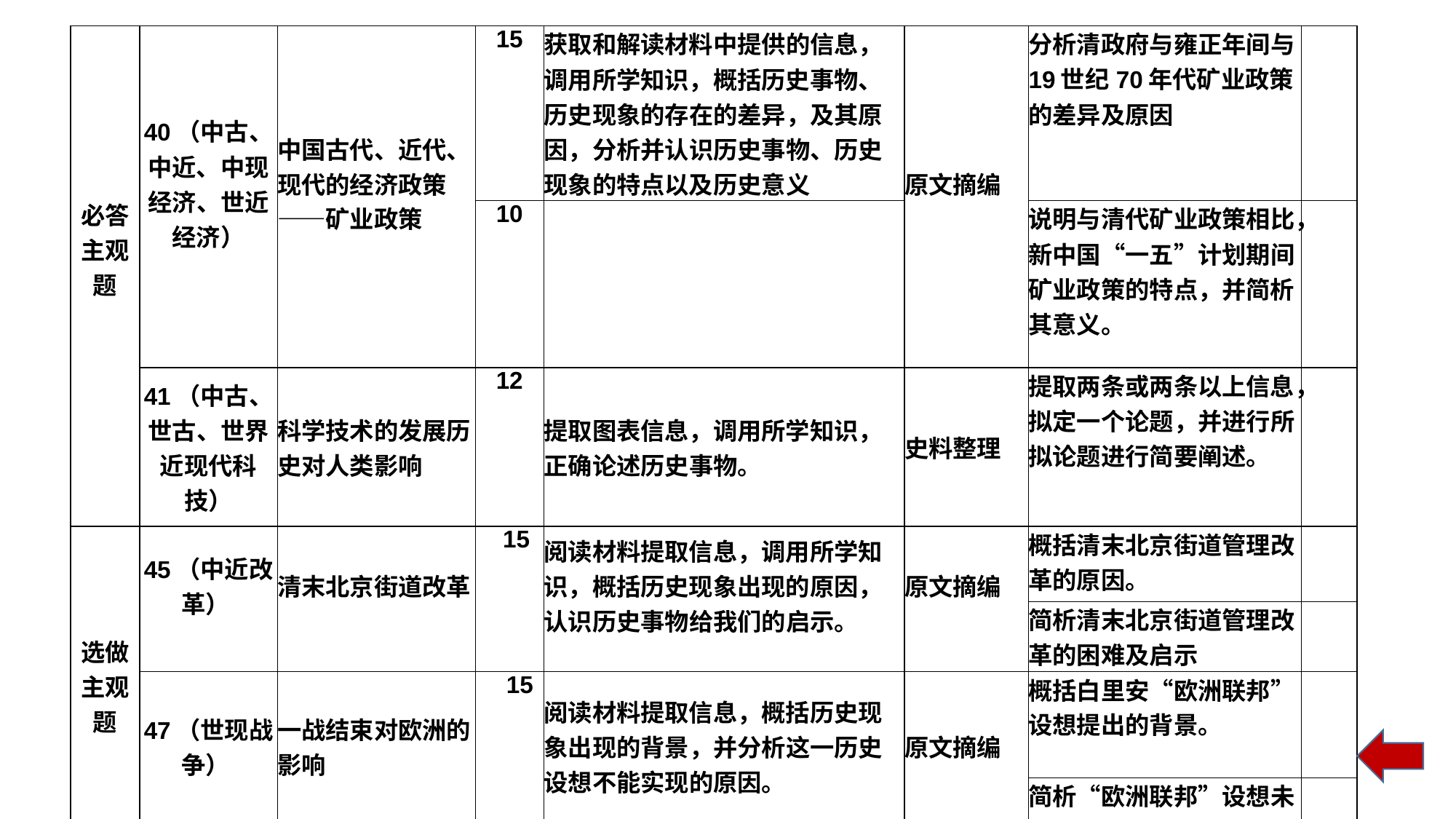

| 必答主观题 | 40（中古、中近、中现经济、世近经济） | 中国古代、近代、现代的经济政策——矿业政策 | 15 | 获取和解读材料中提供的信息，调用所学知识，概括历史事物、历史现象的存在的差异，及其原因，分析并认识历史事物、历史现象的特点以及历史意义 | 原文摘编 | 分析清政府与雍正年间与19世纪70年代矿业政策的差异及原因 |  |
| --- | --- | --- | --- | --- | --- | --- | --- |
|  |  |  | 10 |  |  | 说明与清代矿业政策相比，新中国“一五”计划期间矿业政策的特点，并简析其意义。 |  |
|  | 41（中古、世古、世界近现代科技） | 科学技术的发展历史对人类影响 | 12 | 提取图表信息，调用所学知识，正确论述历史事物。 | 史料整理 | 提取两条或两条以上信息，拟定一个论题，并进行所拟论题进行简要阐述。 |  |
| 选做主观题 | 45（中近改革） | 清末北京街道改革 | 15 | 阅读材料提取信息，调用所学知识，概括历史现象出现的原因，认识历史事物给我们的启示。 | 原文摘编 | 概括清末北京街道管理改革的原因。 |  |
|  |  |  |  |  |  | 简析清末北京街道管理改革的困难及启示 |  |
|  | 47（世现战争） | 一战结束对欧洲的影响 | 15 | 阅读材料提取信息，概括历史现象出现的背景，并分析这一历史设想不能实现的原因。 | 原文摘编 | 概括白里安“欧洲联邦”设想提出的背景。 |  |
|  |  |  |  |  |  | 简析“欧洲联邦”设想未能实现的原因。 |  |
|  | 48（中古人物） | 颜回 | 15 | 概括材料，提取信息，分析和认识历史事物出现的原因以及对后世产生影响的原因。 | 原文摘编 | 概括颜回成为孔子最看重的弟子之一的原因。 |  |